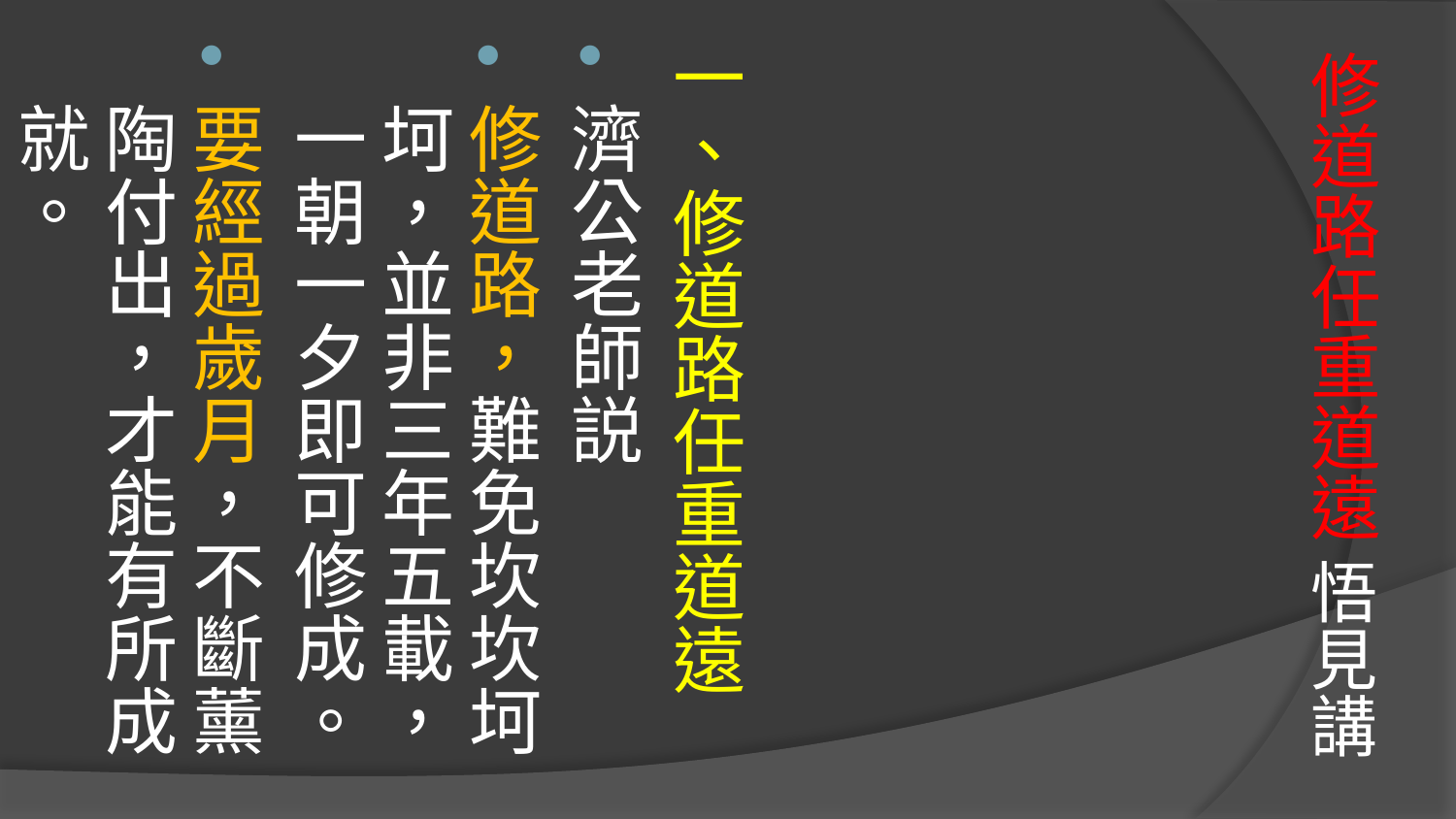

一、修道路任重道遠
濟公老師説
修道路，難免坎坎坷坷，並非三年五載，一朝一夕即可修成。
要經過歲月，不斷薰陶付出，才能有所成就。
# 修道路任重道遠 悟見講